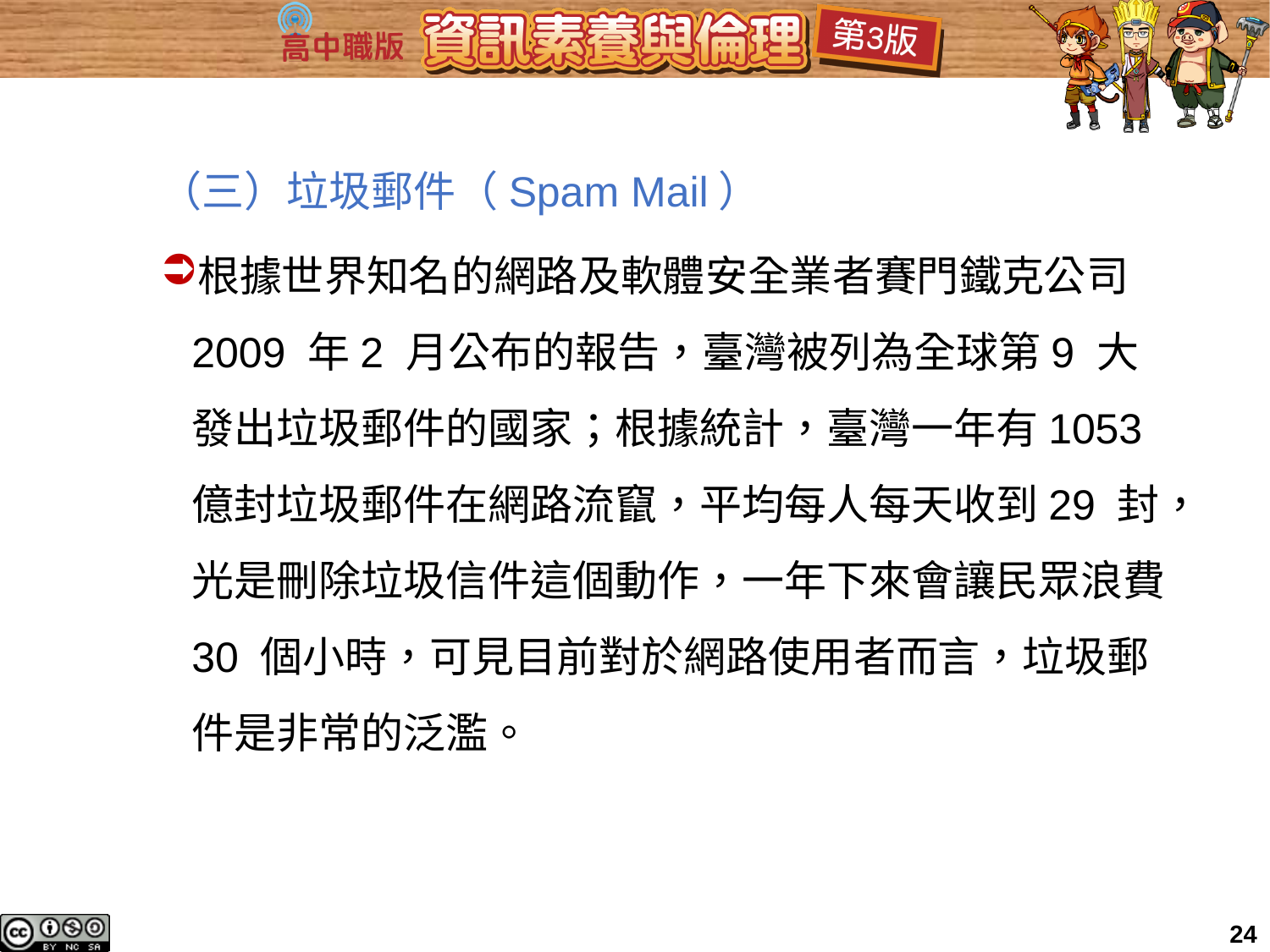

（三）垃圾郵件（Spam Mail）
根據世界知名的網路及軟體安全業者賽門鐵克公司2009 年2 月公布的報告，臺灣被列為全球第9 大發出垃圾郵件的國家；根據統計，臺灣一年有1053 億封垃圾郵件在網路流竄，平均每人每天收到29 封，光是刪除垃圾信件這個動作，一年下來會讓民眾浪費30 個小時，可見目前對於網路使用者而言，垃圾郵件是非常的泛濫。
24